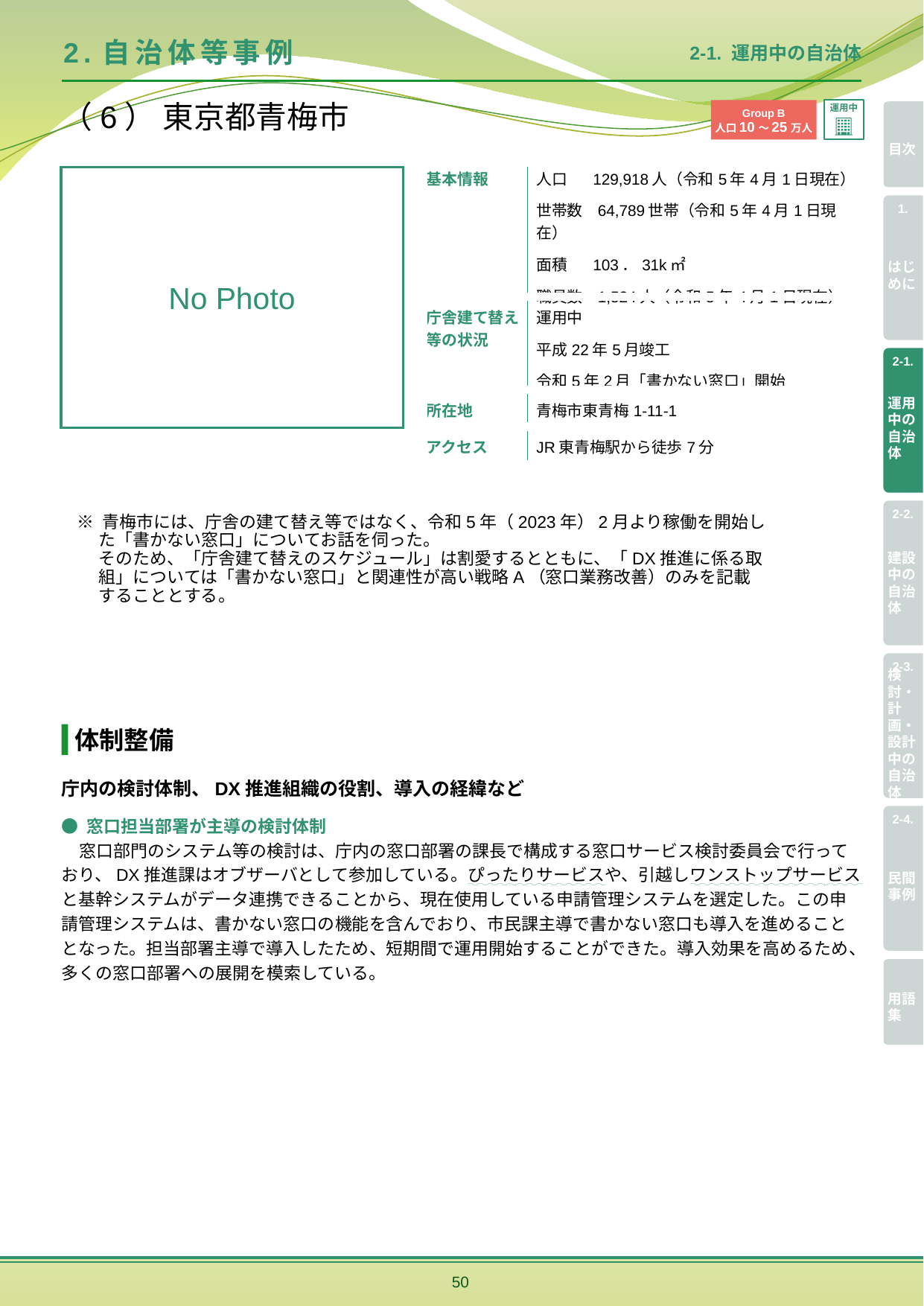

# 2.自治体等事例
2-1. 運用中の自治体
Group B
人口10～25万人
運用中

（6） 東京都青梅市
No Photo
| 基本情報 | 人口 129,918人（令和5年4月1日現在） 世帯数 64,789世帯（令和5年4月1日現在） 面積 103．31k㎡ 職員数 1,524人（令和5年4月1日現在） |
| --- | --- |
| 庁舎建て替え 等の状況 | 運用中 平成22年5月竣工 令和5年2月「書かない窓口」開始 |
| 所在地 | 青梅市東青梅1-11-1 |
| アクセス | JR東青梅駅から徒歩7分 |
※ 青梅市には、庁舎の建て替え等ではなく、令和5年（2023年）2月より稼働を開始した「書かない窓口」についてお話を伺った。
そのため、「庁舎建て替えのスケジュール」は割愛するとともに、「DX推進に係る取組」については「書かない窓口」と関連性が高い戦略A（窓口業務改善）のみを記載することとする。

体制整備
庁内の検討体制、DX推進組織の役割、導入の経緯など
● 窓口担当部署が主導の検討体制
窓口部門のシステム等の検討は、庁内の窓口部署の課長で構成する窓口サービス検討委員会で行っており、DX推進課はオブザーバとして参加している。ぴったりサービスや、引越しワンストップサービスと基幹システムがデータ連携できることから、現在使用している申請管理システムを選定した。この申請管理システムは、書かない窓口の機能を含んでおり、市民課主導で書かない窓口も導入を進めることとなった。担当部署主導で導入したため、短期間で運用開始することができた。導入効果を高めるため、多くの窓口部署への展開を模索している。
50